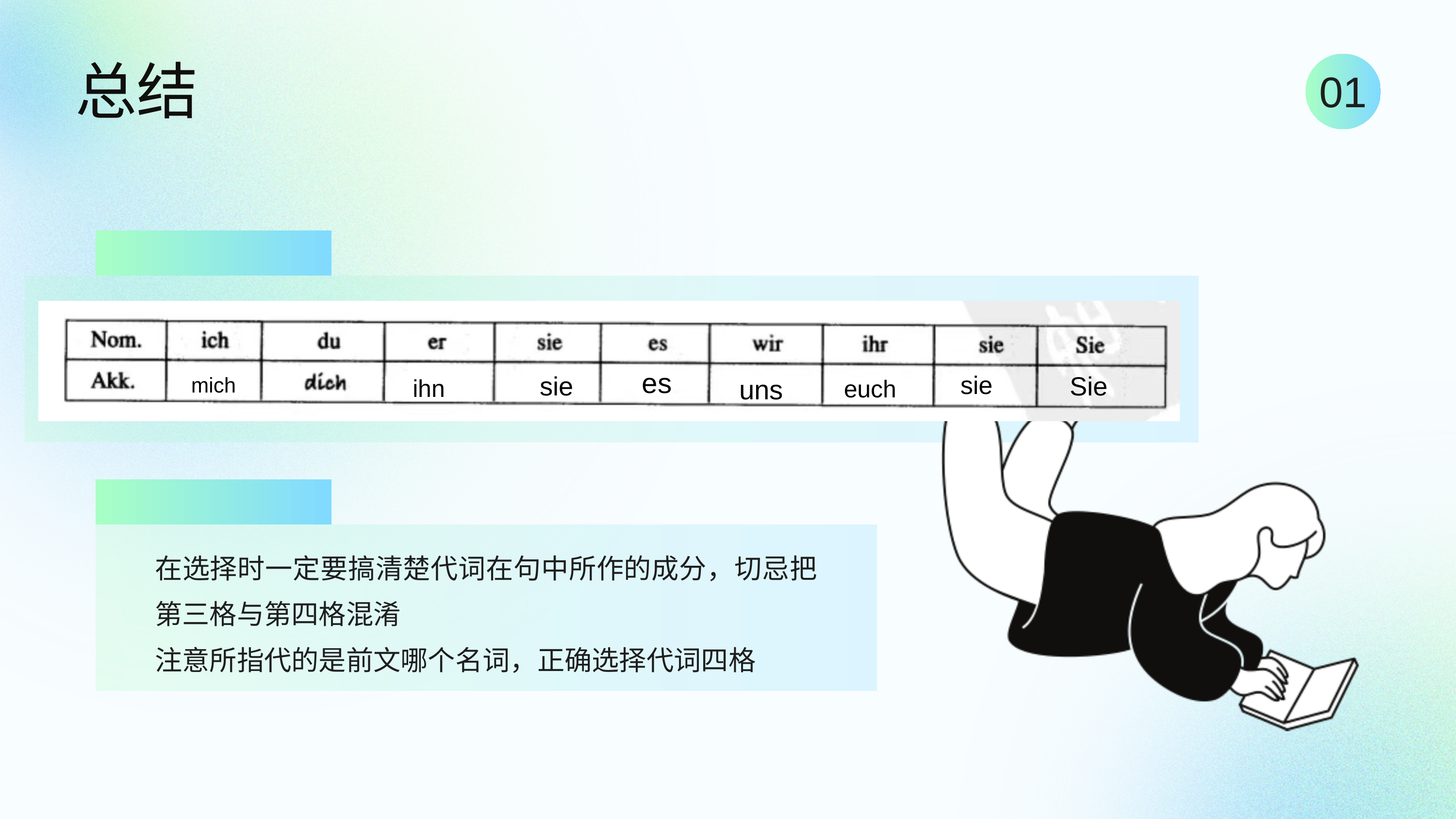

总结

01

es
sie
sie
Sie
uns
ihn
mich
euch

在选择时一定要搞清楚代词在句中所作的成分，切忌把第三格与第四格混淆
注意所指代的是前文哪个名词，正确选择代词四格